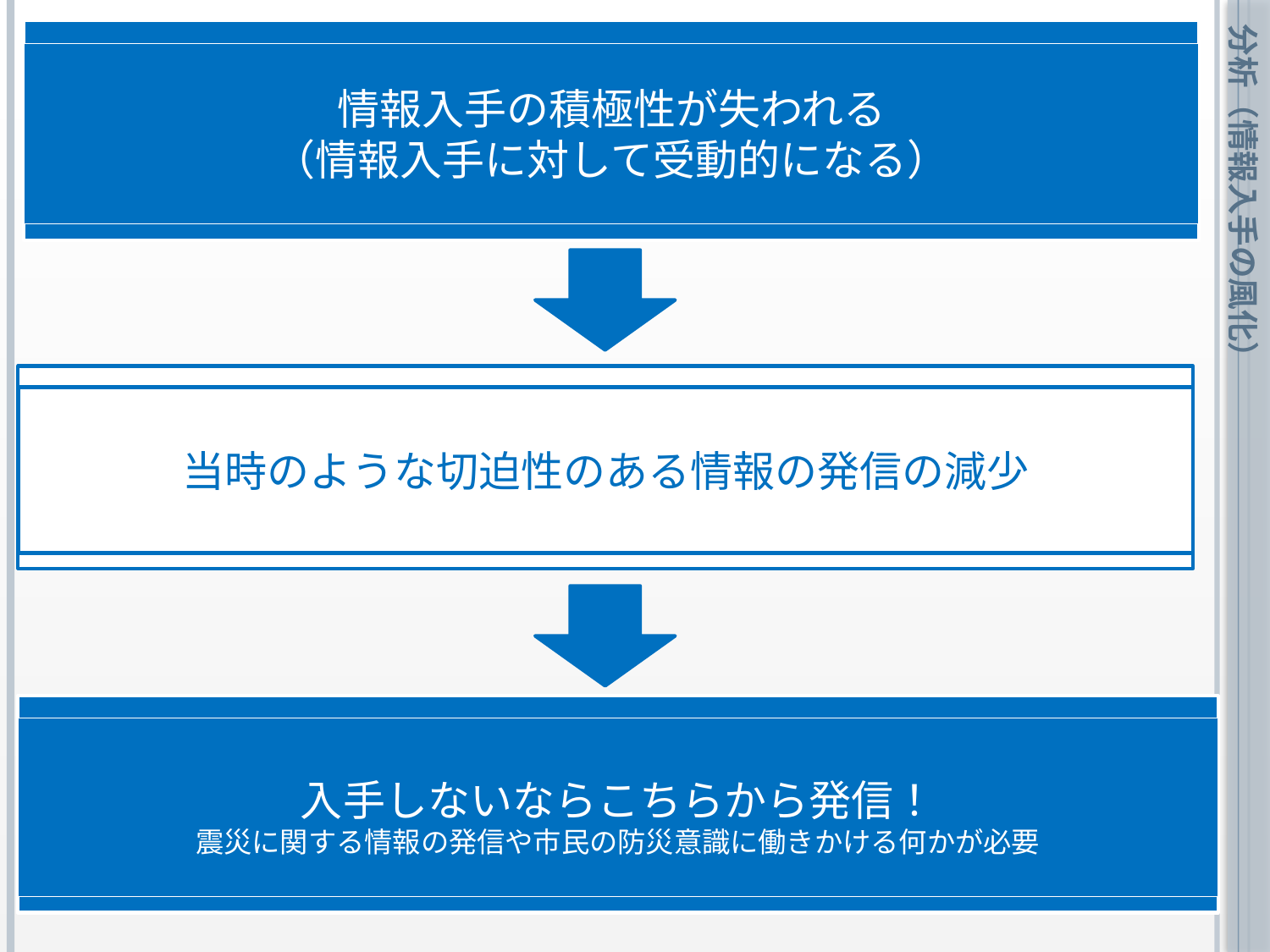

情報入手の積極性が失われる
（情報入手に対して受動的になる）
 分析（情報入手の風化）

当時のような切迫性のある情報の発信の減少

入手しないならこちらから発信！
震災に関する情報の発信や市民の防災意識に働きかける何かが必要

24